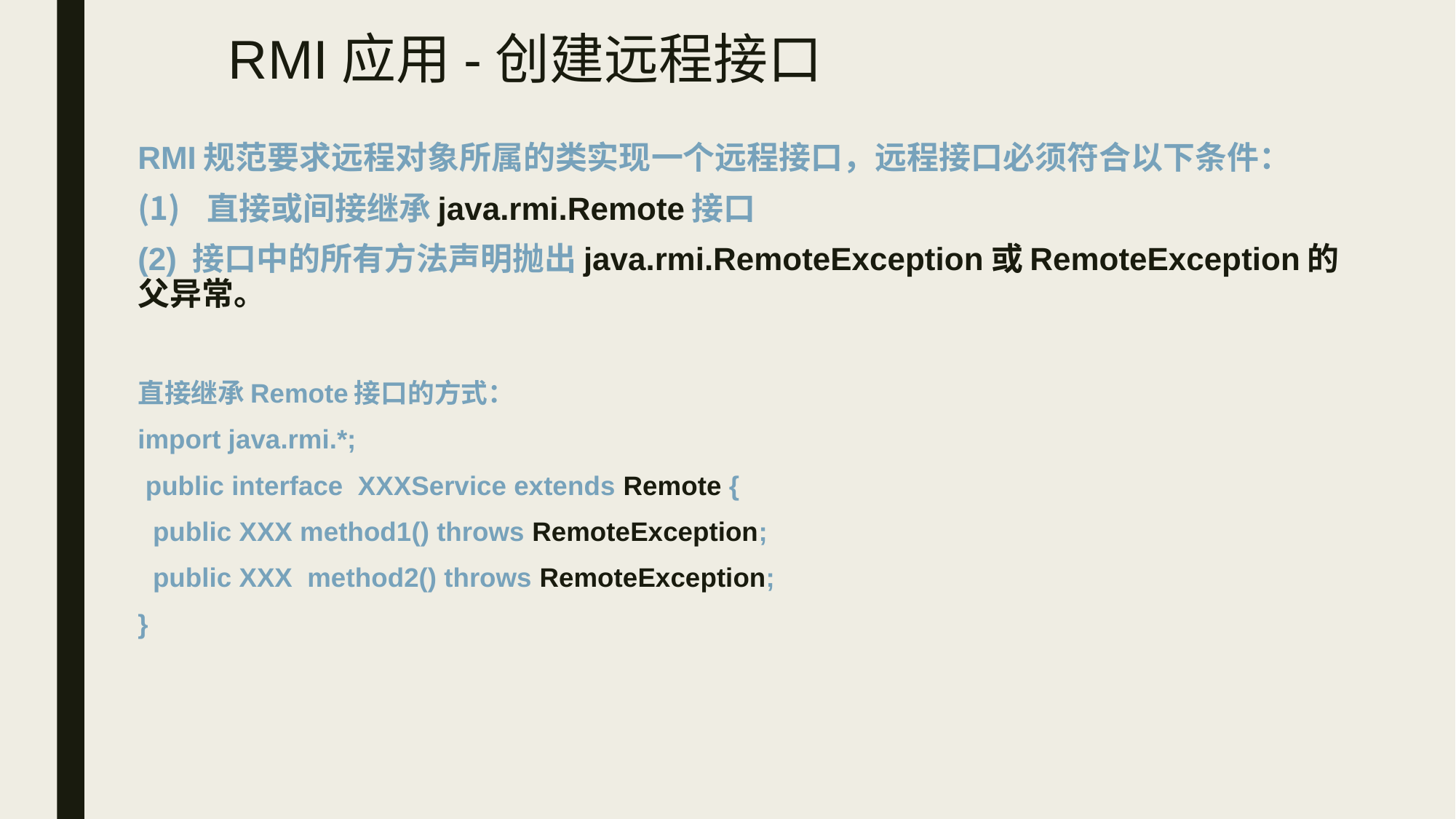

# RMI应用-创建远程接口
RMI规范要求远程对象所属的类实现一个远程接口，远程接口必须符合以下条件：
直接或间接继承java.rmi.Remote接口
(2) 接口中的所有方法声明抛出java.rmi.RemoteException或RemoteException的父异常。

直接继承Remote接口的方式：
import java.rmi.*;
 public interface  XXXService extends Remote {
  public XXX method1() throws RemoteException;
  public XXX  method2() throws RemoteException;
}